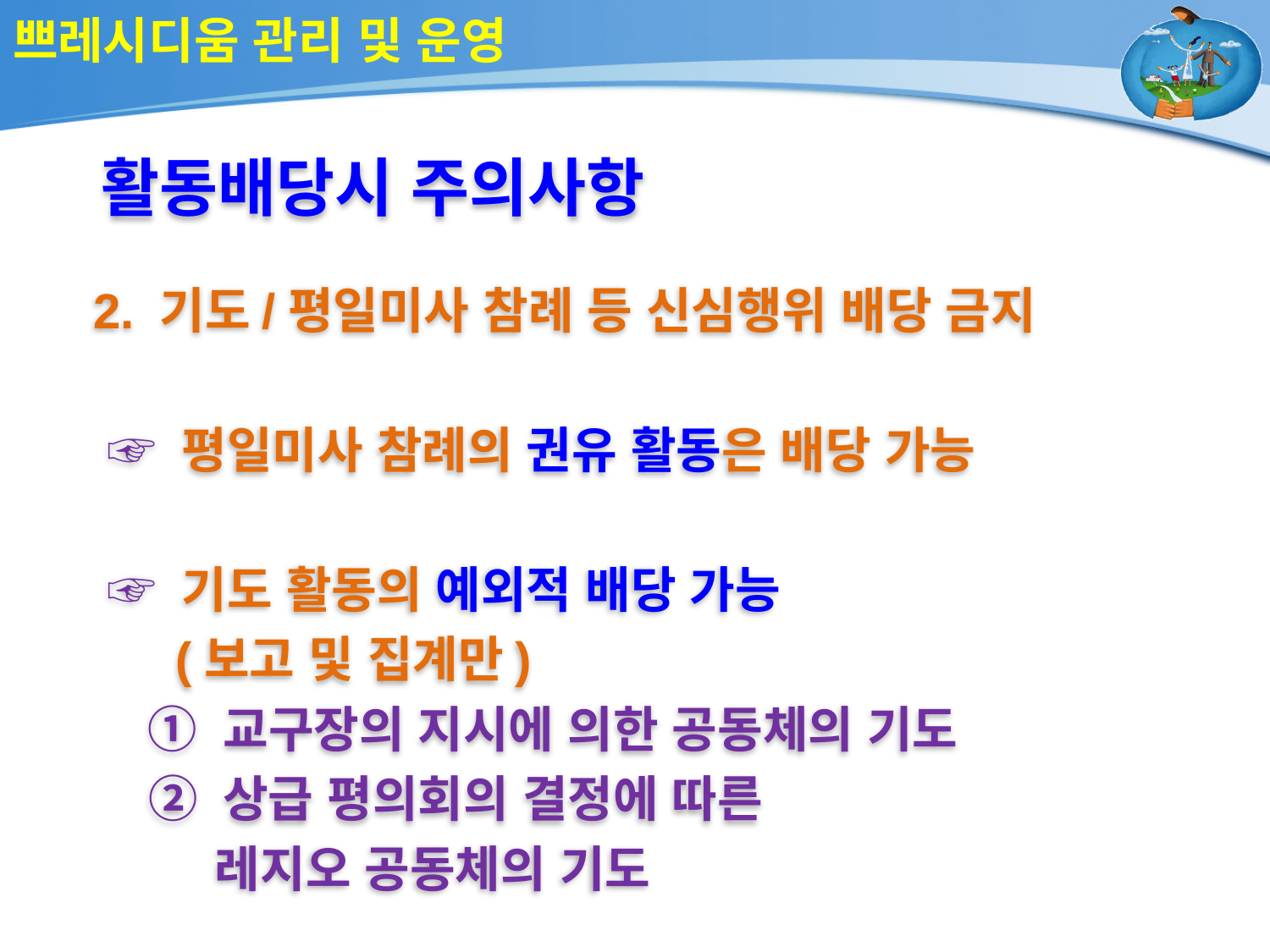

# 쁘레시디움 관리 및 운영
활동배당시 주의사항
2. 기도/평일미사 참례 등 신심행위 배당 금지

 ☞ 평일미사 참례의 권유 활동은 배당 가능

 ☞ 기도 활동의 예외적 배당 가능
      (보고 및 집계만)
    ① 교구장의 지시에 의한 공동체의 기도
    ② 상급 평의회의 결정에 따른
        레지오 공동체의 기도